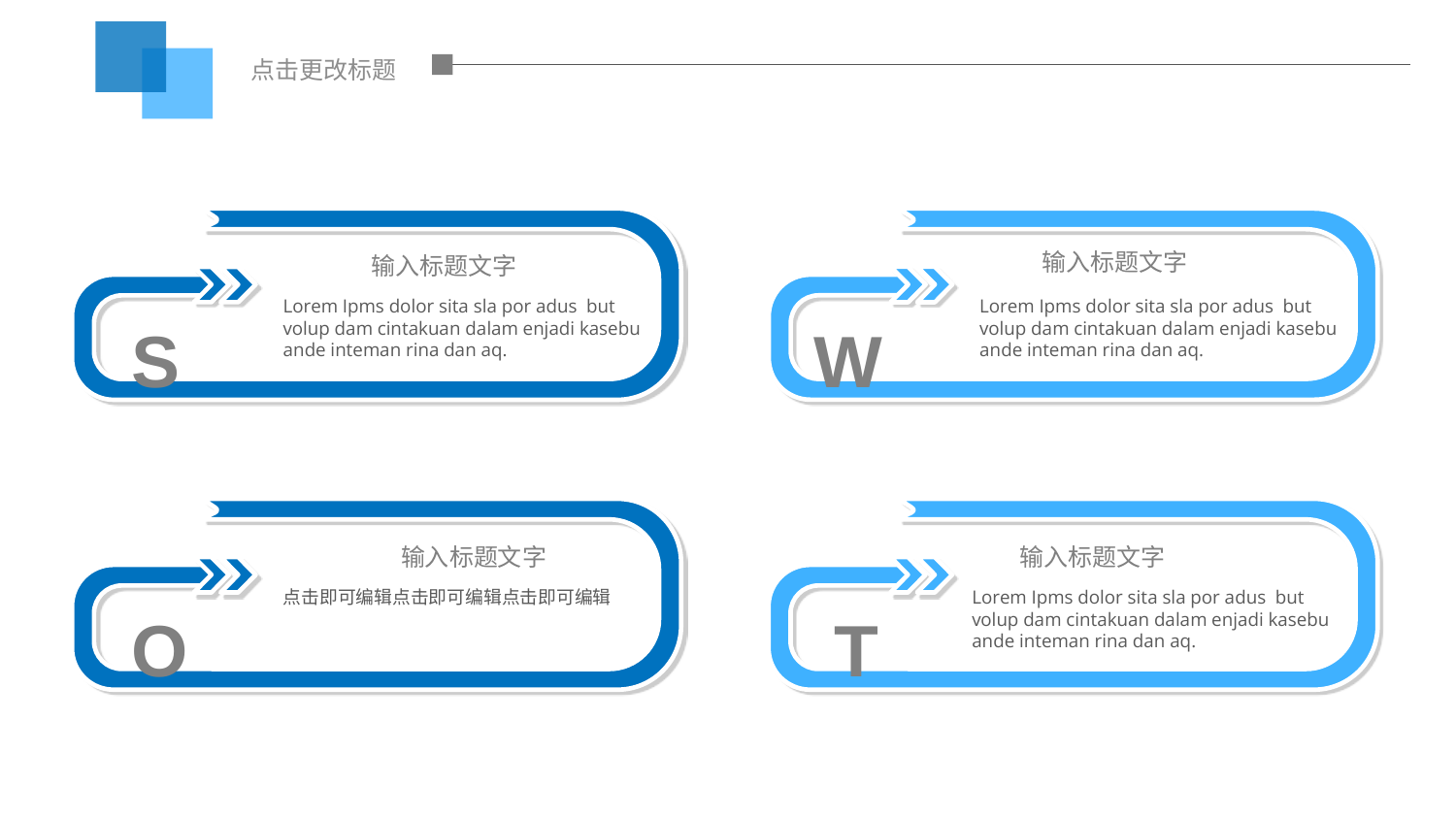

点击更改标题

S

W
输入标题文字
输入标题文字
Lorem Ipms dolor sita sla por adus  but volup dam cintakuan dalam enjadi kasebu
ande inteman rina dan aq.
Lorem Ipms dolor sita sla por adus  but volup dam cintakuan dalam enjadi kasebu
ande inteman rina dan aq.

O

T
输入标题文字
输入标题文字
点击即可编辑点击即可编辑点击即可编辑
Lorem Ipms dolor sita sla por adus  but volup dam cintakuan dalam enjadi kasebu
ande inteman rina dan aq.